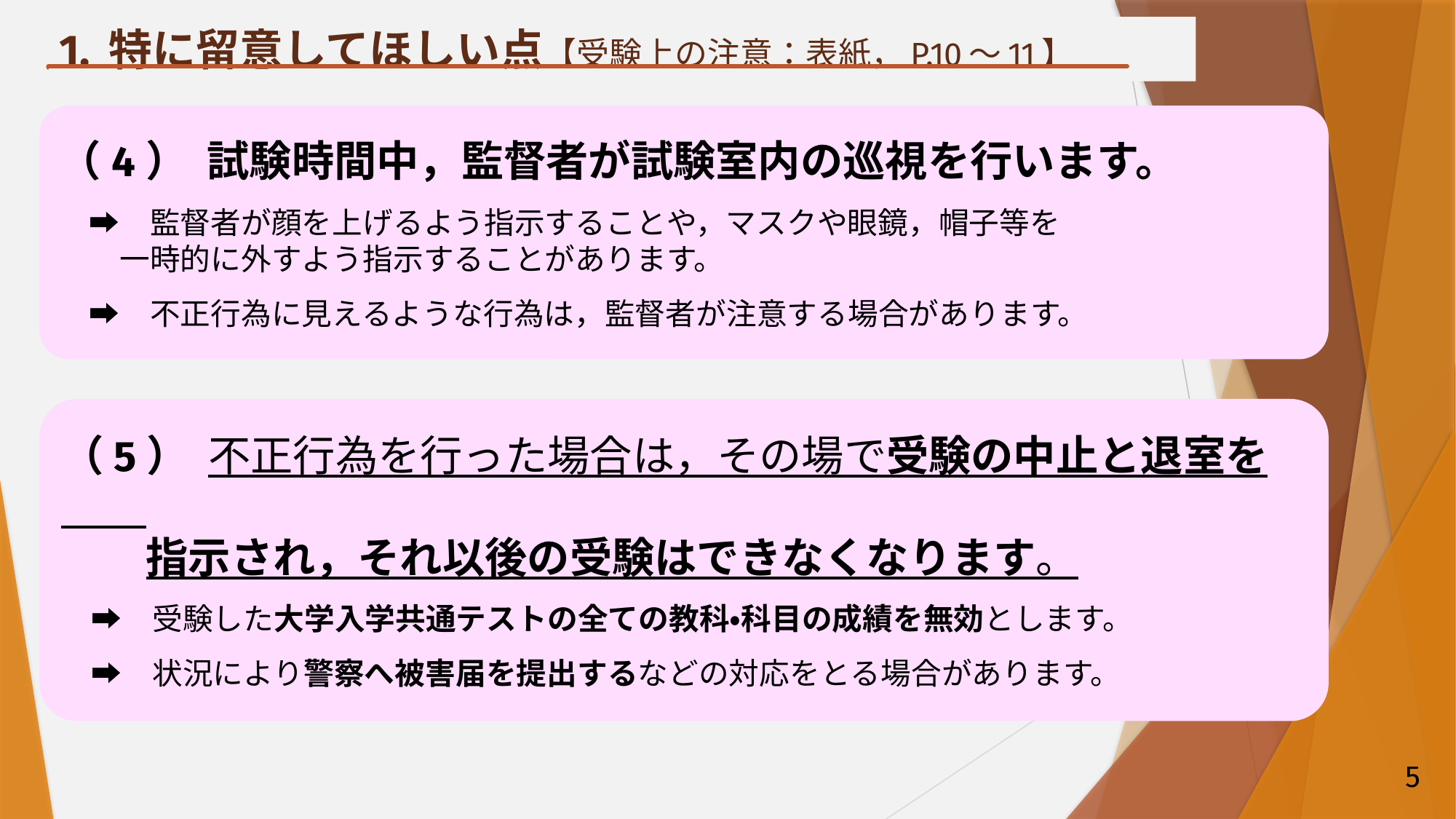

1. 特に留意してほしい点【受験上の注意：表紙，P.10～11】
（4）  試験時間中，監督者が試験室内の巡視を行います。
　➡　監督者が顔を上げるよう指示することや，マスクや眼鏡，帽子等を
　　一時的に外すよう指示することがあります。
　➡　不正行為に見えるような行為は，監督者が注意する場合があります。
（5）  不正行為を行った場合は，その場で受験の中止と退室を
　　指示され，それ以後の受験はできなくなります。
　➡　受験した大学入学共通テストの全ての教科・科目の成績を無効とします。
　➡　状況により警察へ被害届を提出するなどの対応をとる場合があります。
5